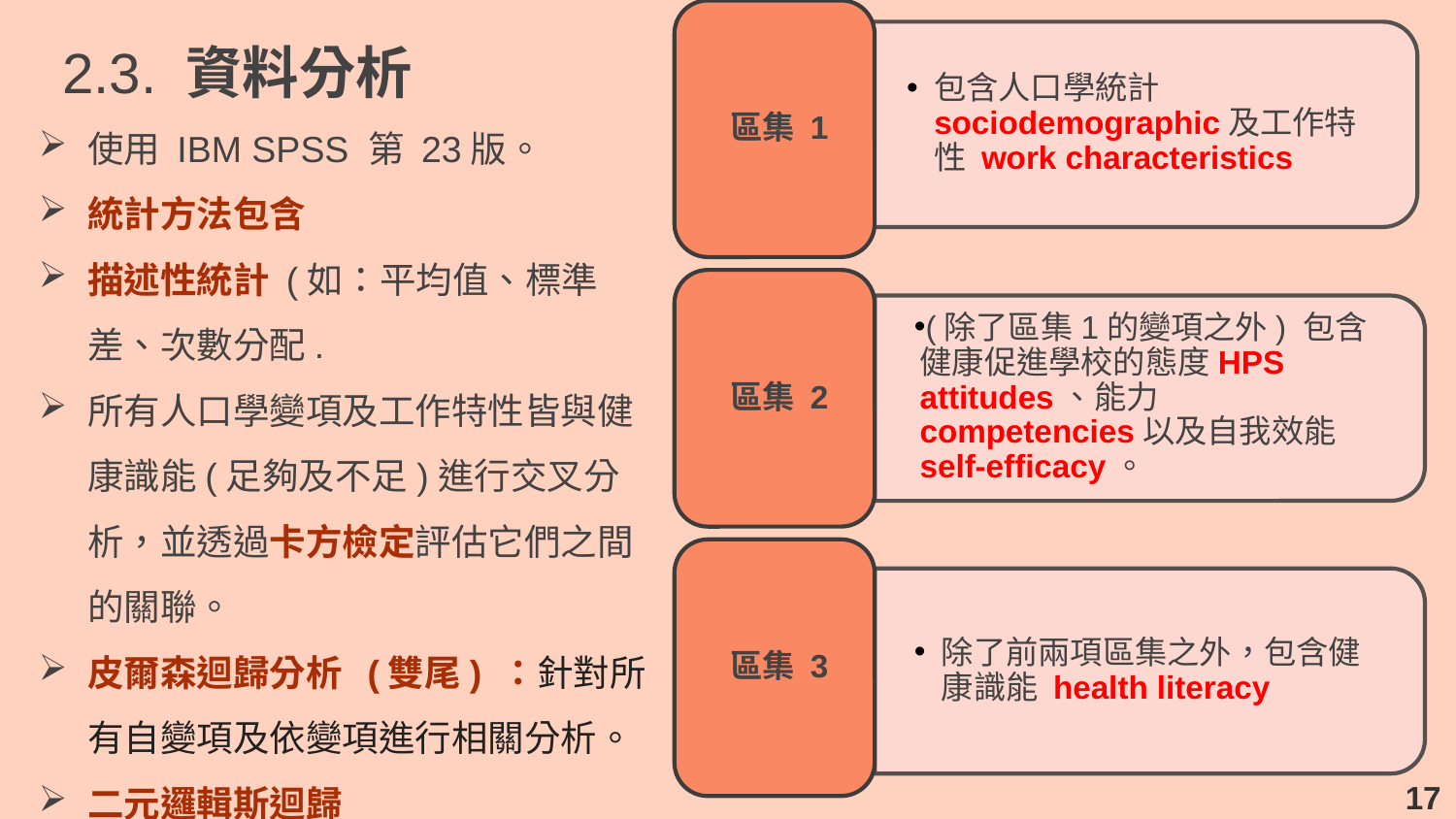

包含人口學統計sociodemographic及工作特性 work characteristics
區集 1
(除了區集1的變項之外) 包含健康促進學校的態度HPS attitudes、能力competencies以及自我效能self-efficacy。
區集 2
除了前兩項區集之外，包含健康識能 health literacy
區集 3
# 2.3. 資料分析
使用 IBM SPSS 第 23版。
統計方法包含
描述性統計 (如：平均值、標準差、次數分配.
所有人口學變項及工作特性皆與健康識能(足夠及不足)進行交叉分析，並透過卡方檢定評估它們之間的關聯。
皮爾森迴歸分析  (雙尾) ：針對所有自變項及依變項進行相關分析。
二元邏輯斯迴歸
17